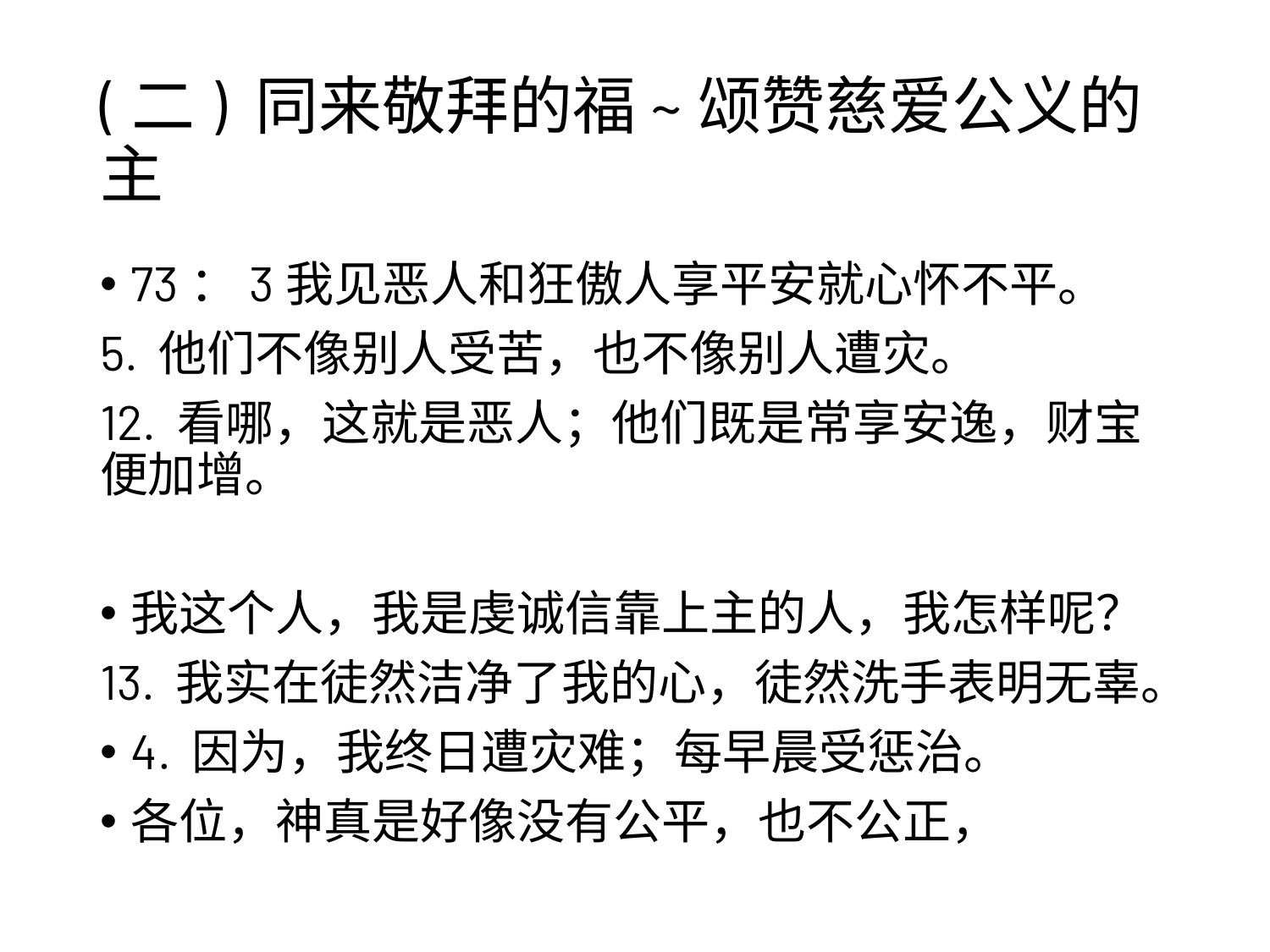

# (二)	 同来敬拜的福~颂赞慈爱公义的主
73：3我见恶人和狂傲人享平安就心怀不平。
5. 他们不像别人受苦，也不像别人遭灾。
12. 看哪，这就是恶人；他们既是常享安逸，财宝便加增。

我这个人，我是虔诚信靠上主的人，我怎样呢？
13. 我实在徒然洁净了我的心，徒然洗手表明无辜。
4. 因为，我终日遭灾难；每早晨受惩治。
各位，神真是好像没有公平，也不公正，